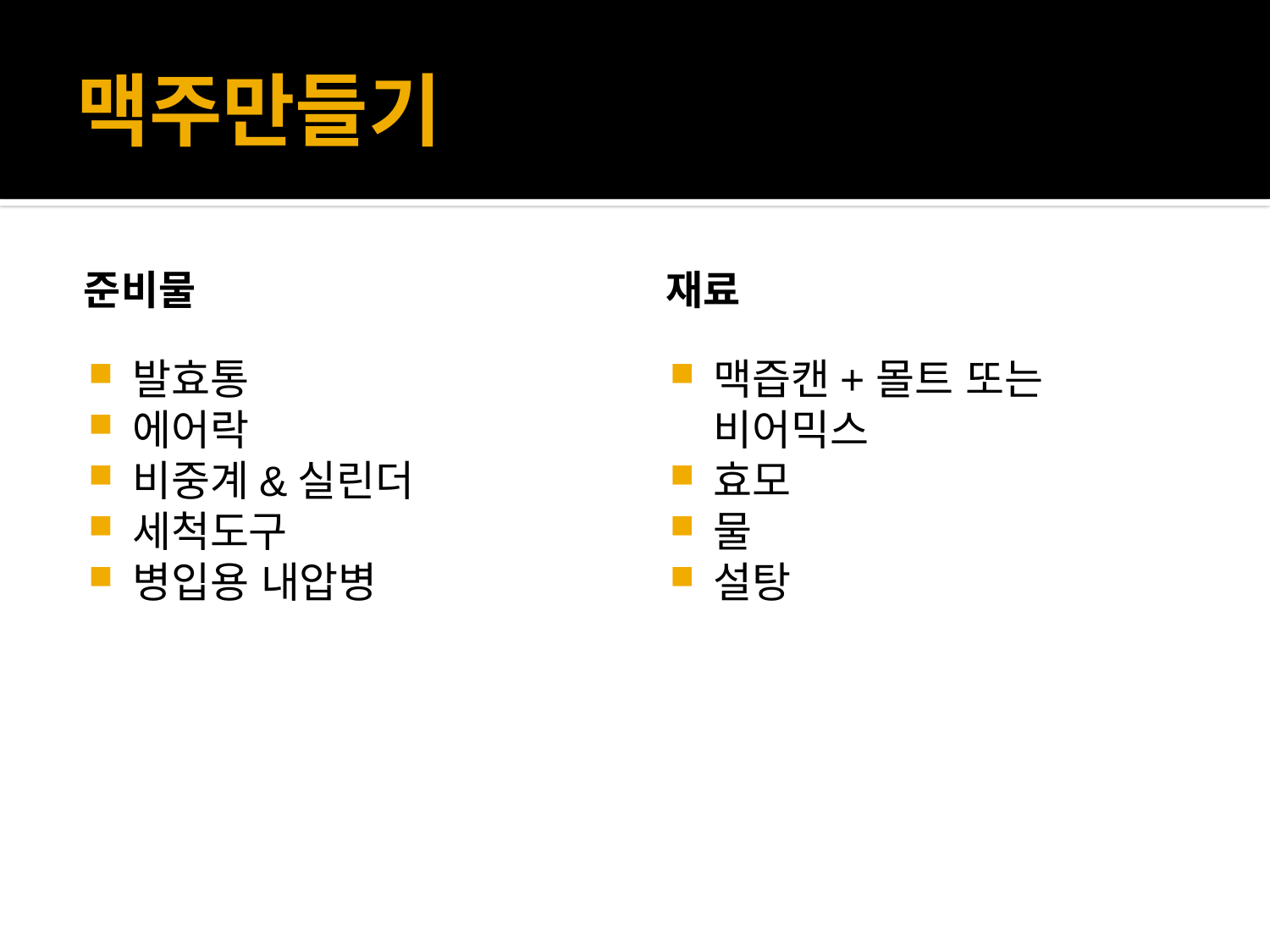

# 맥주만들기
준비물
재료
발효통
에어락
비중계&실린더
세척도구
병입용 내압병
맥즙캔+몰트 또는
비어믹스
효모
물
설탕